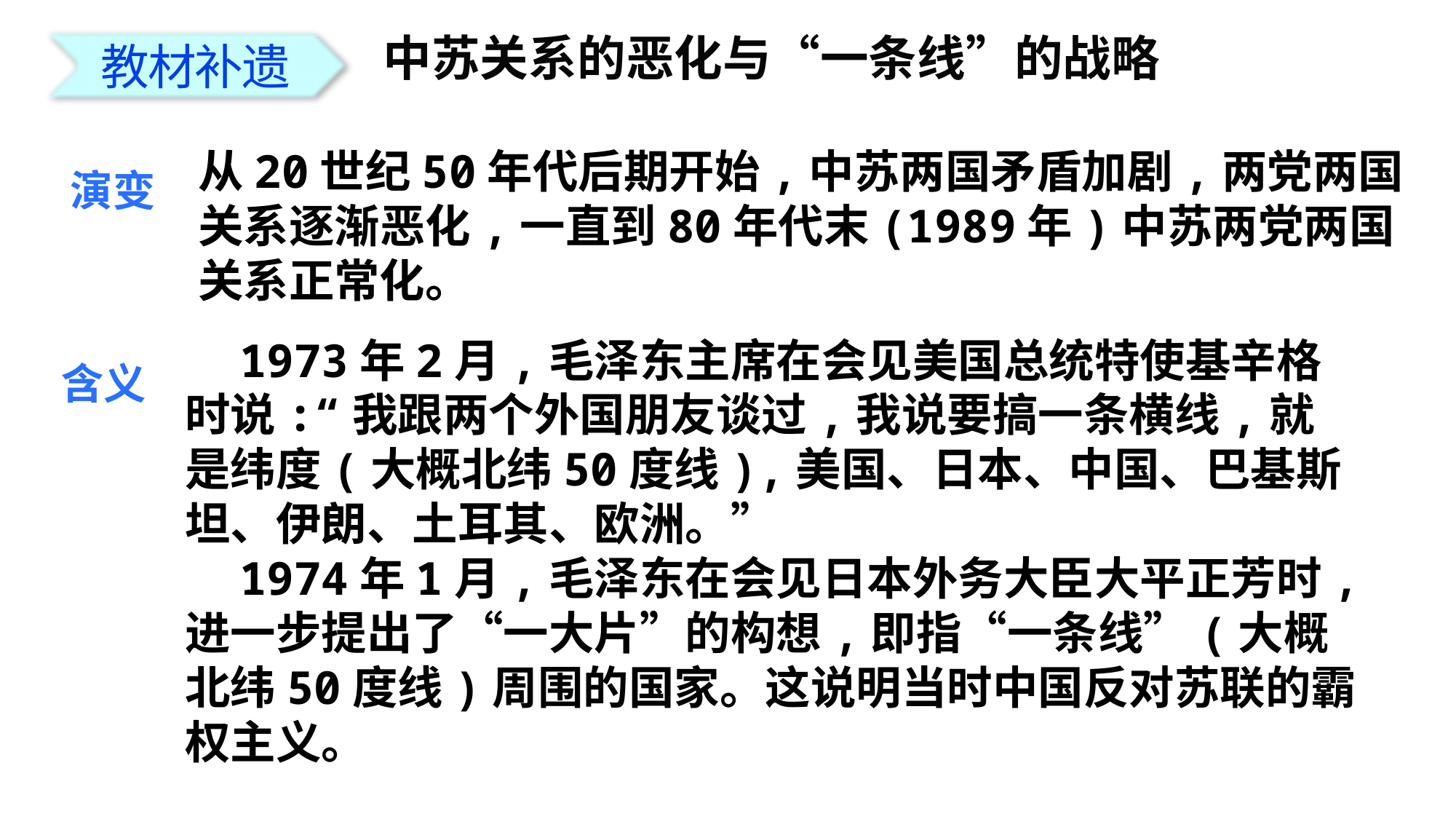

中苏关系的恶化与“一条线”的战略

教材补遗
从20世纪50年代后期开始,中苏两国矛盾加剧,两党两国关系逐渐恶化,一直到80年代末(1989年)中苏两党两国关系正常化。
演变
  1973年2月,毛泽东主席在会见美国总统特使基辛格时说:“我跟两个外国朋友谈过,我说要搞一条横线,就是纬度(大概北纬50度线),美国、日本、中国、巴基斯坦、伊朗、土耳其、欧洲。”
  1974年1月,毛泽东在会见日本外务大臣大平正芳时,进一步提出了“一大片”的构想,即指“一条线”(大概北纬50度线)周围的国家。这说明当时中国反对苏联的霸权主义。
含义